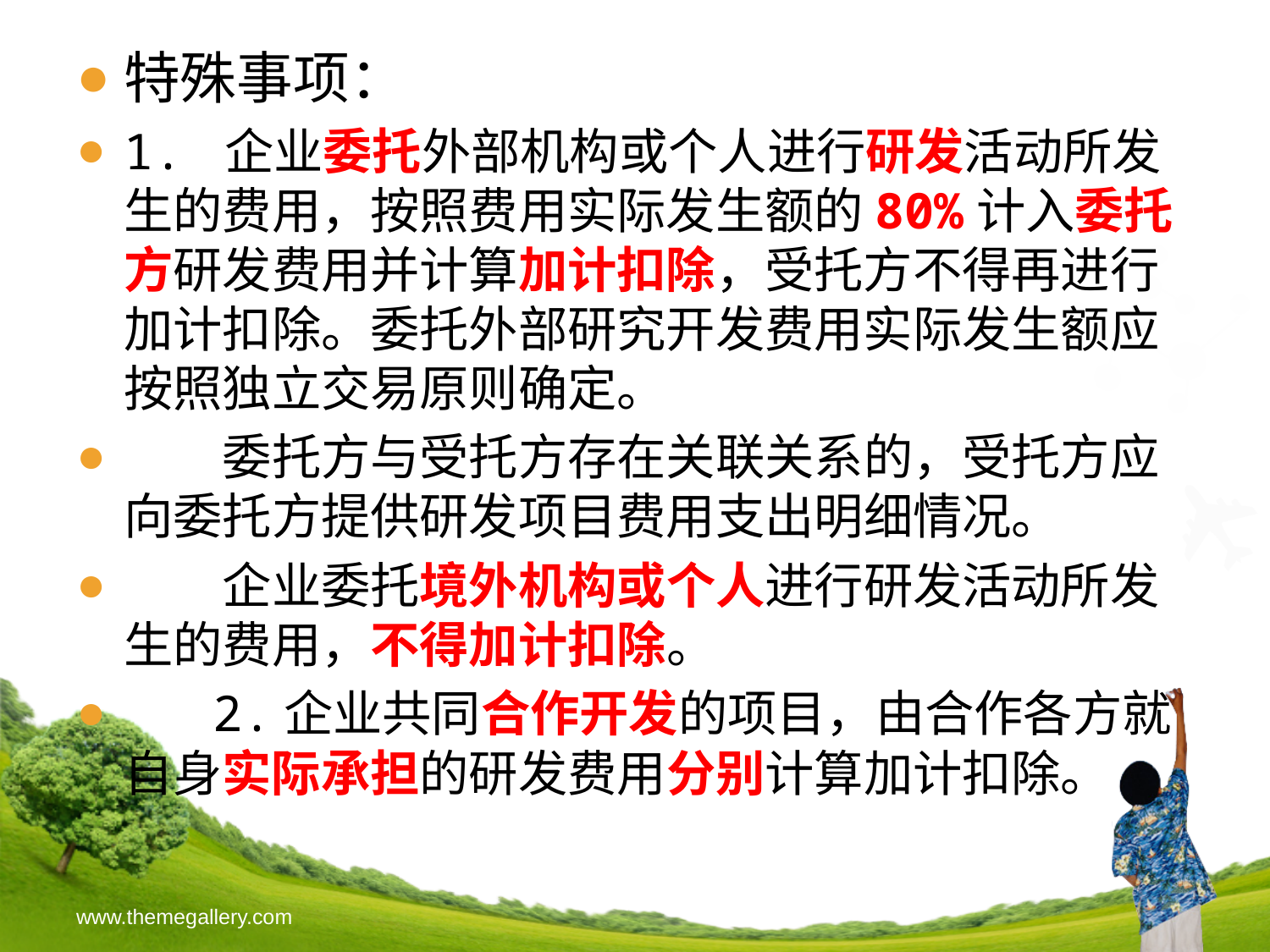

特殊事项：
1. 企业委托外部机构或个人进行研发活动所发生的费用，按照费用实际发生额的80%计入委托方研发费用并计算加计扣除，受托方不得再进行加计扣除。委托外部研究开发费用实际发生额应按照独立交易原则确定。
　　委托方与受托方存在关联关系的，受托方应向委托方提供研发项目费用支出明细情况。
　　企业委托境外机构或个人进行研发活动所发生的费用，不得加计扣除。
   2.企业共同合作开发的项目，由合作各方就自身实际承担的研发费用分别计算加计扣除。
www.themegallery.com